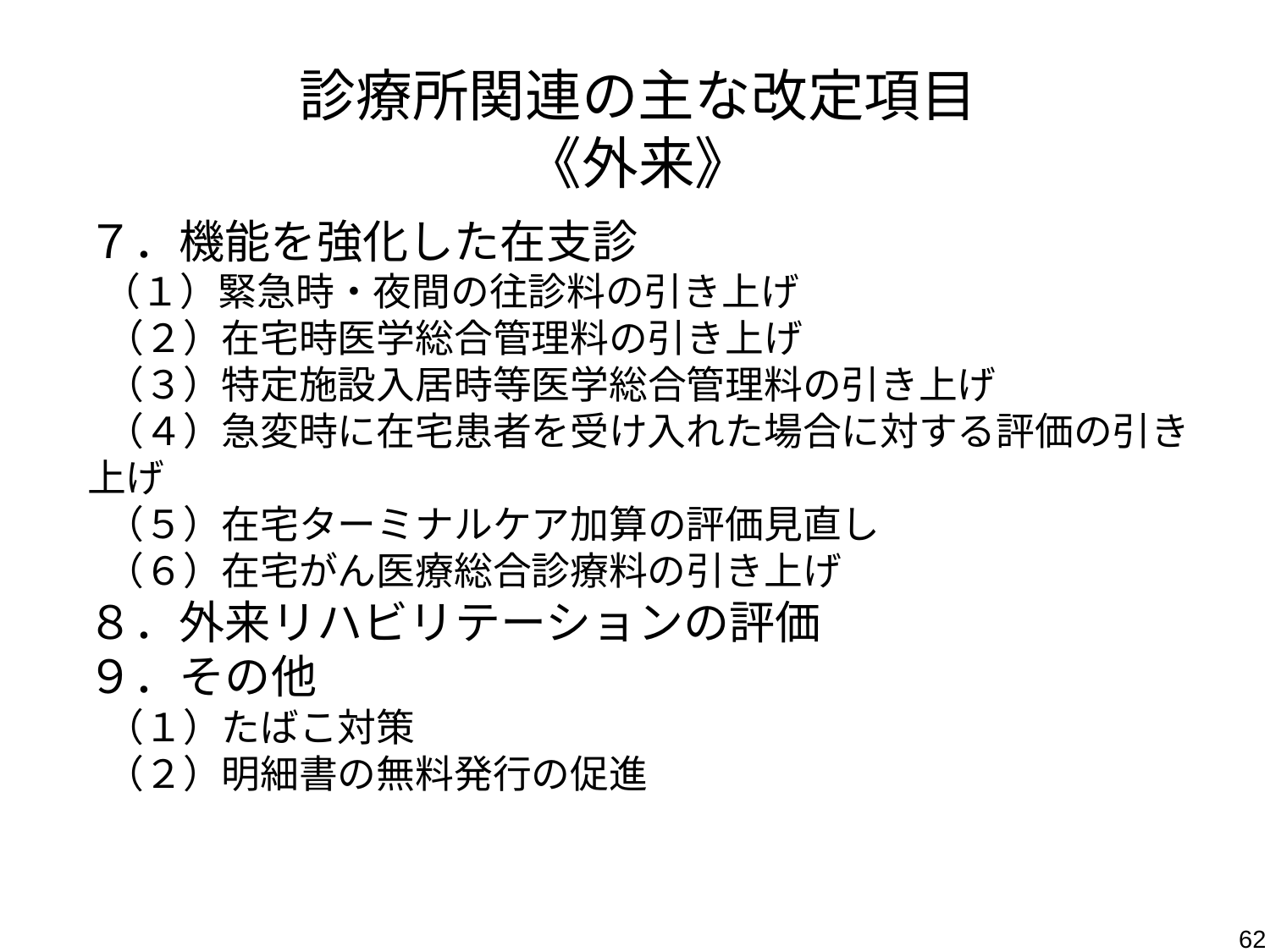

診療所関連の主な改定項目
《外来》
７．機能を強化した在支診
 （１）緊急時・夜間の往診料の引き上げ
 （２）在宅時医学総合管理料の引き上げ
 （３）特定施設入居時等医学総合管理料の引き上げ
 （４）急変時に在宅患者を受け入れた場合に対する評価の引き上げ
 （５）在宅ターミナルケア加算の評価見直し
 （６）在宅がん医療総合診療料の引き上げ
８．外来リハビリテーションの評価
９．その他
 （１）たばこ対策
 （２）明細書の無料発行の促進
62